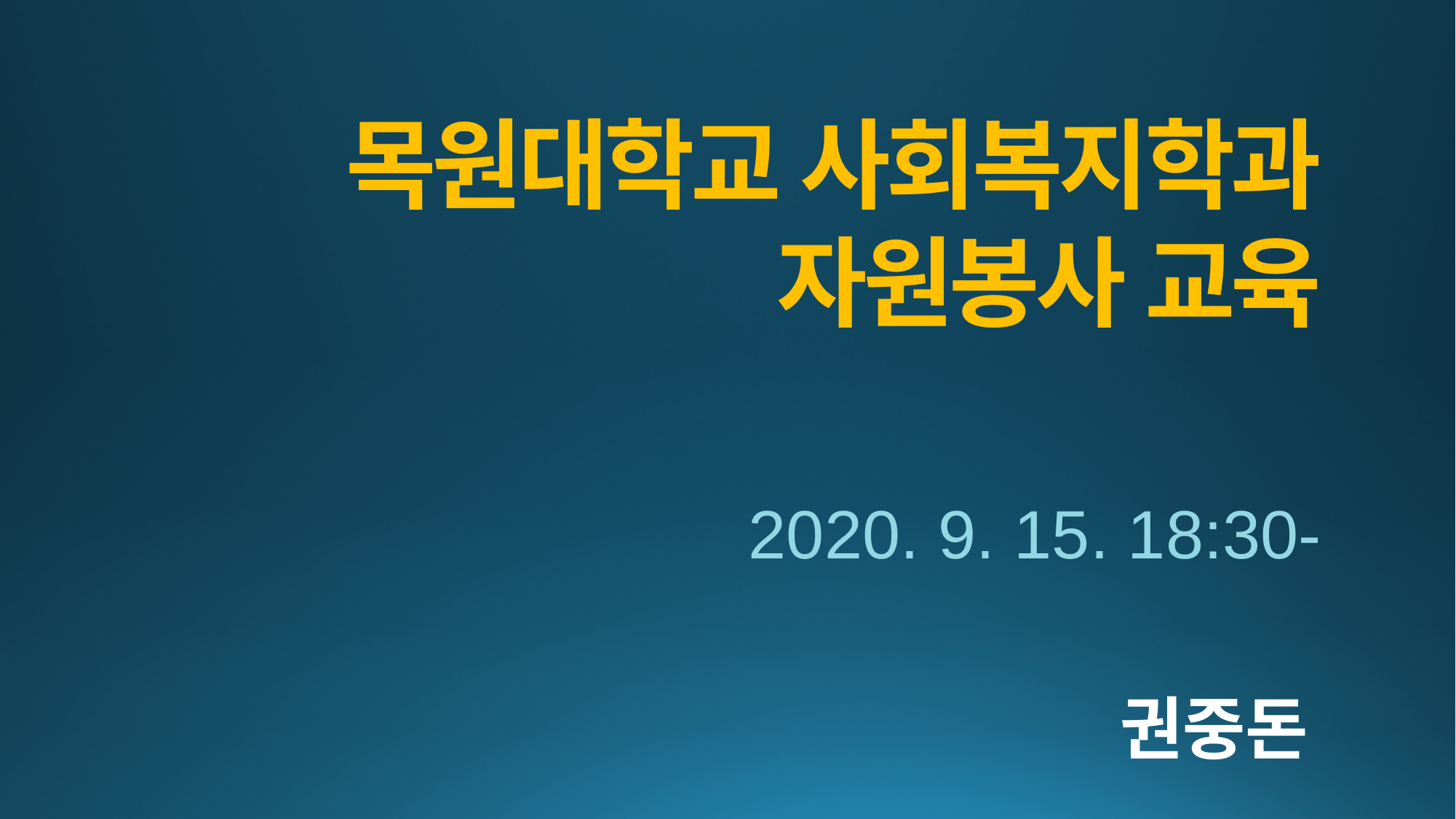

# 목원대학교 사회복지학과 자원봉사 교육
2020. 9. 15. 18:30-
권중돈